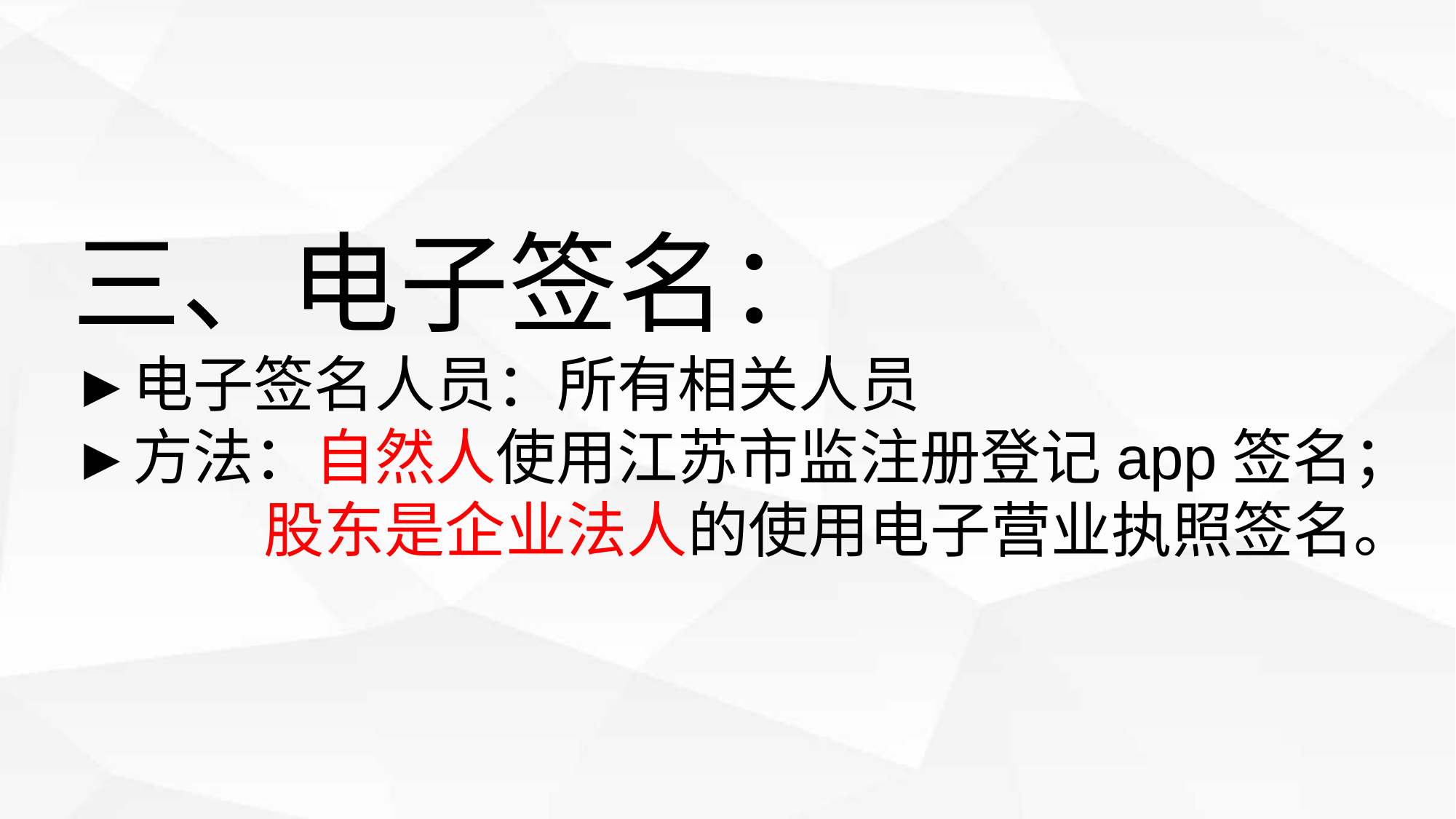

# 三、电子签名： ►电子签名人员：所有相关人员 ►方法：自然人使用江苏市监注册登记app签名； 股东是企业法人的使用电子营业执照签名。
57